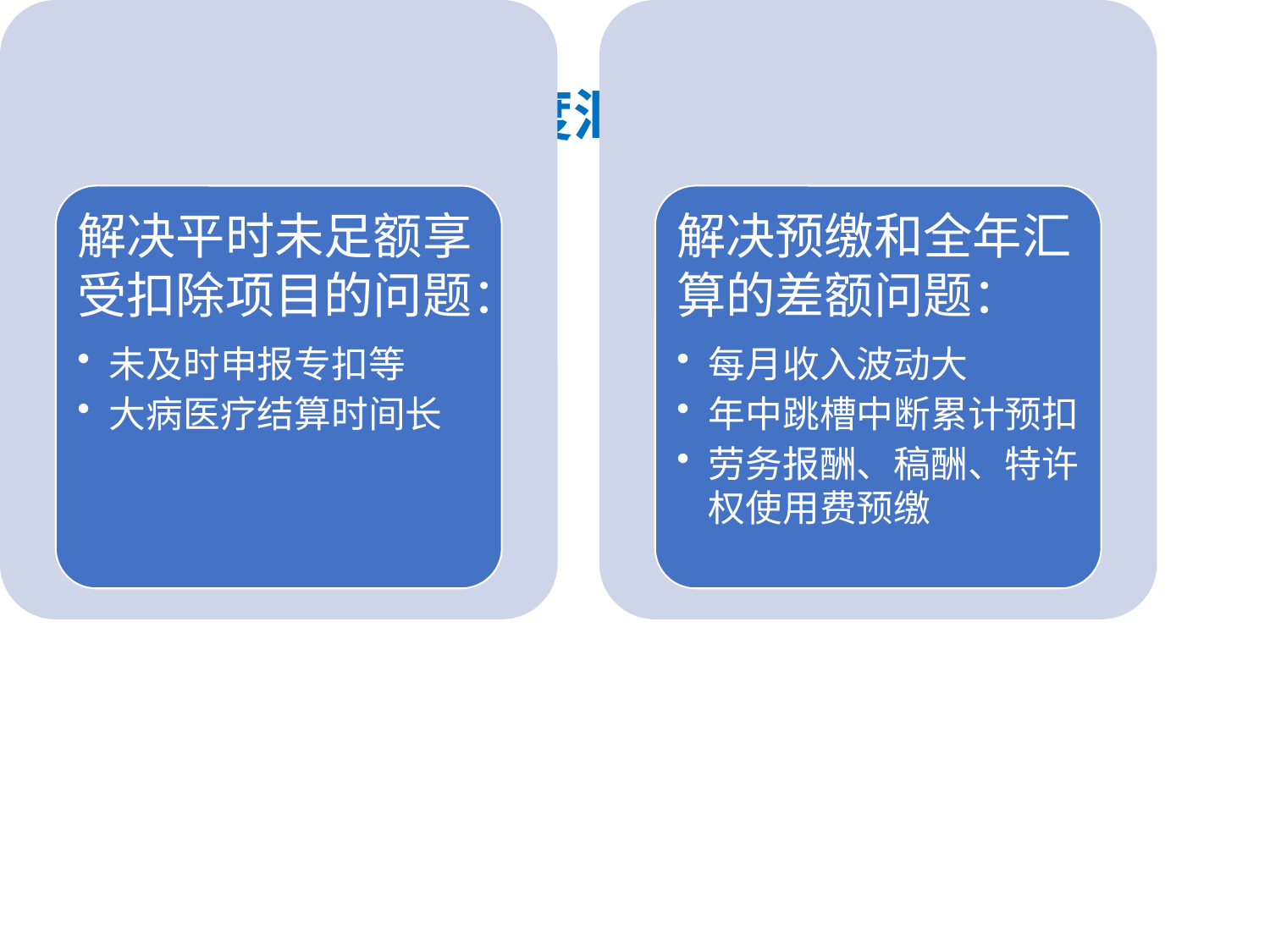

一、什么是年度汇算？——目的
查遗补漏
解决平时未足额享受扣除项目的问题：
未及时申报专扣等
大病医疗结算时间长
多退少补
解决预缴和全年汇算的差额问题：
每月收入波动大
年中跳槽中断累计预扣
劳务报酬、稿酬、特许权使用费预缴